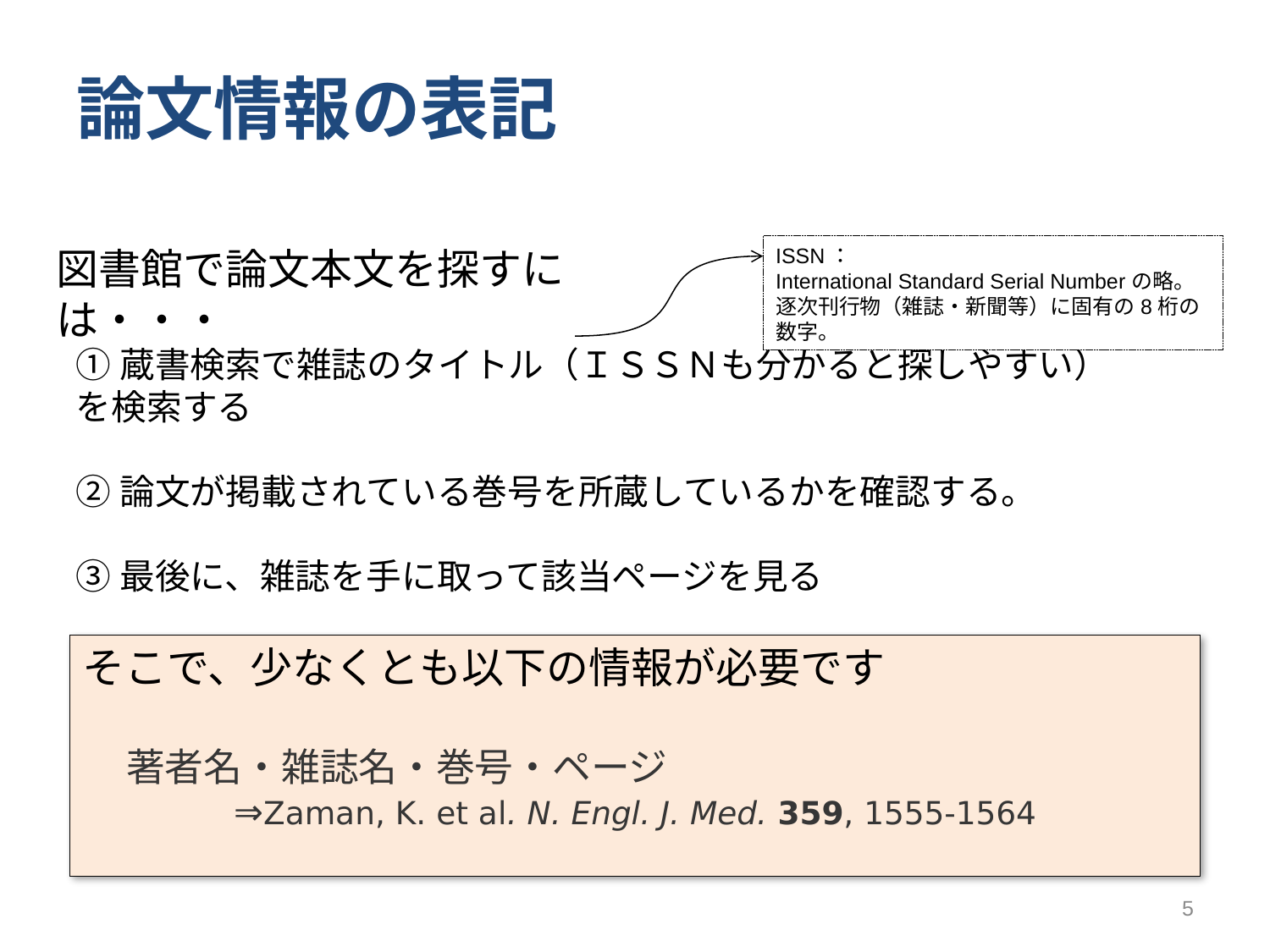

論文情報の表記
図書館で論文本文を探すには・・・
ISSN：
International Standard Serial Numberの略。
逐次刊行物（雑誌・新聞等）に固有の8桁の数字。
①蔵書検索で雑誌のタイトル（ＩＳＳＮも分かると探しやすい）を検索する

②論文が掲載されている巻号を所蔵しているかを確認する。

③最後に、雑誌を手に取って該当ページを見る
そこで、少なくとも以下の情報が必要です

    著者名・雑誌名・巻号・ページ
⇒Zaman, K. et al. N. Engl. J. Med. 359, 1555-1564

5